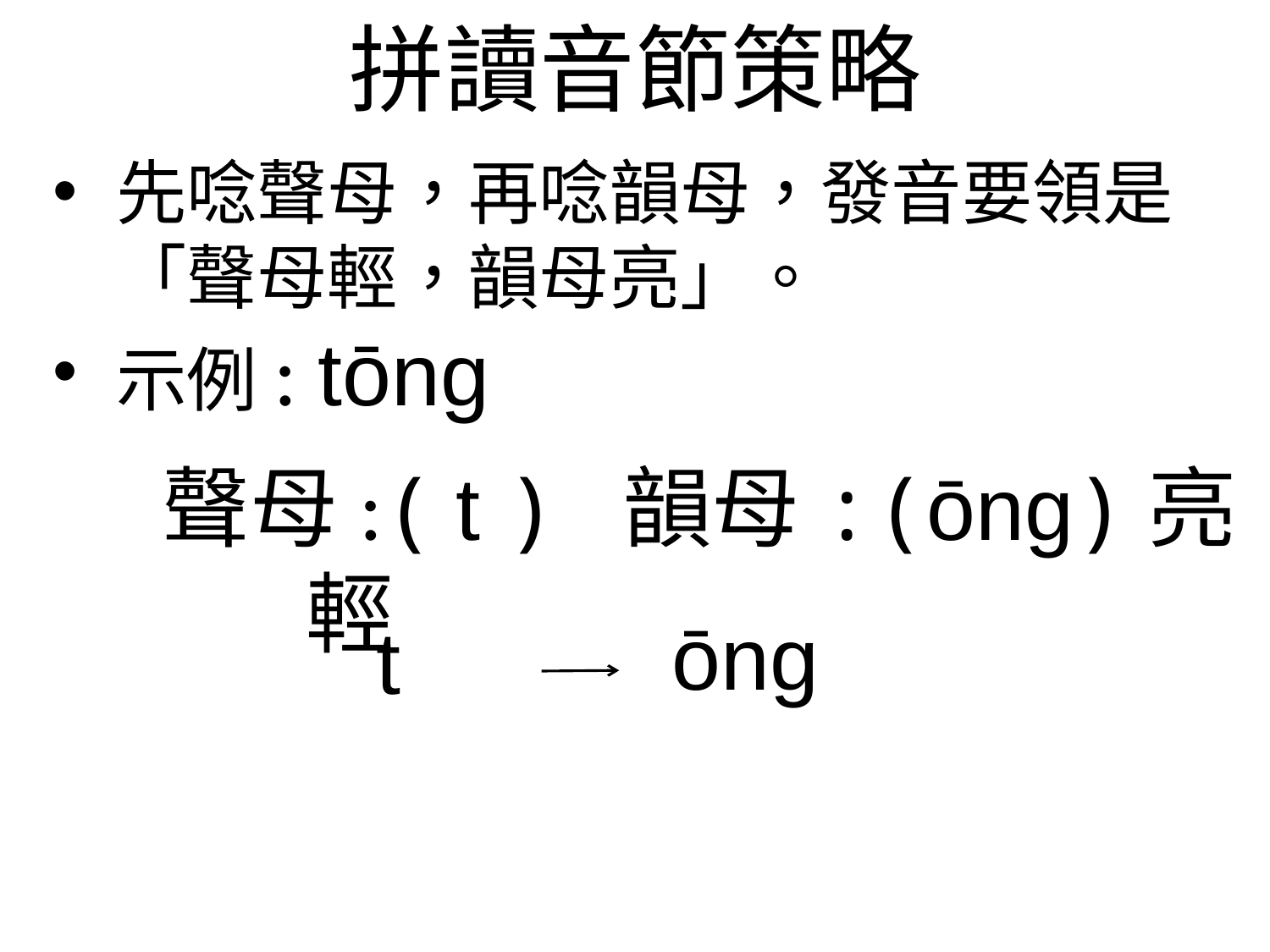

拼讀音節策略
先唸聲母，再唸韻母，發音要領是「聲母輕，韻母亮」。
示例: tōng

聲母:( t ) 輕
韻母:(ōng)亮
ōng
 t